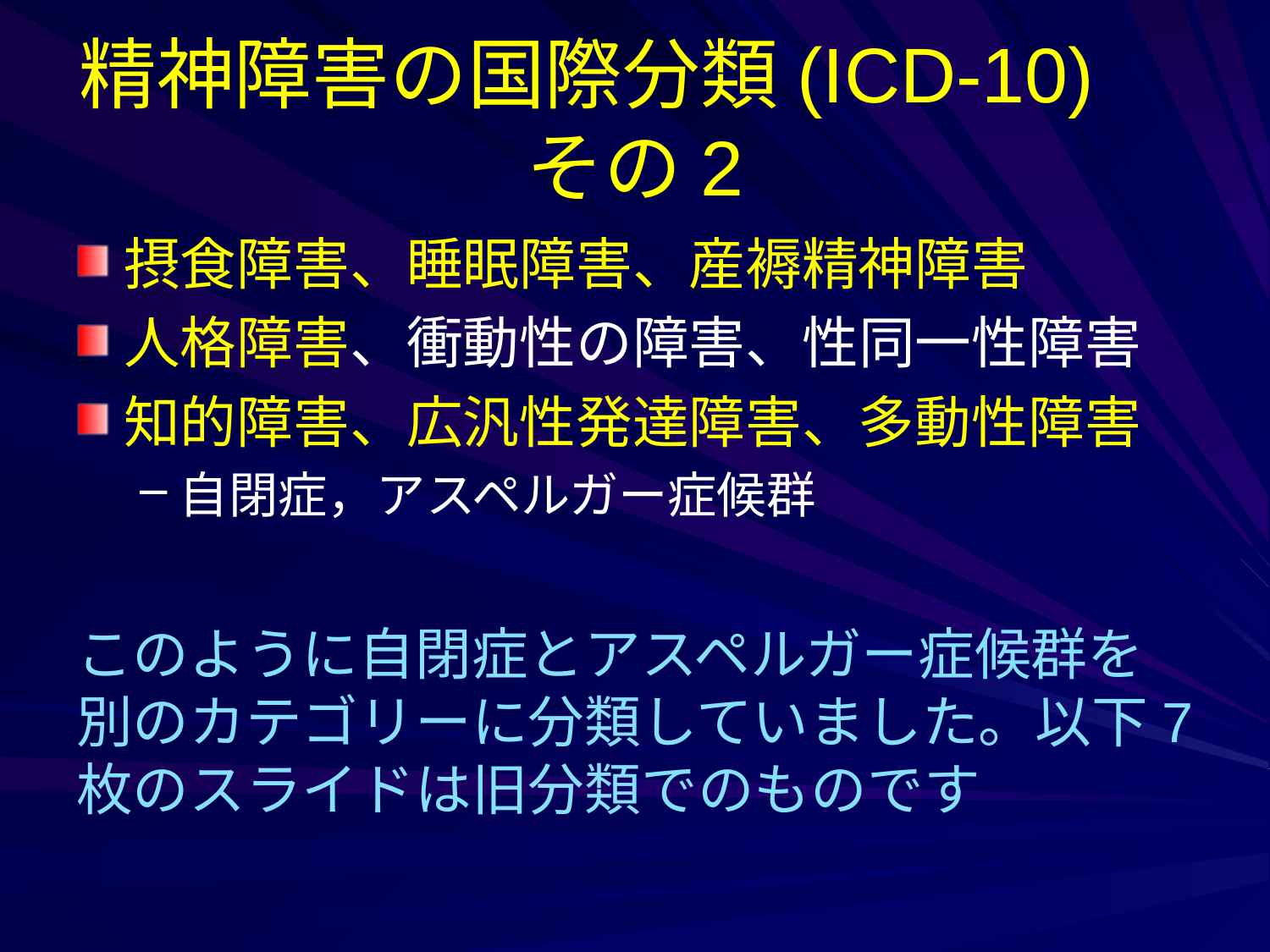

# 精神障害の国際分類(ICD-10)　その2
摂食障害、睡眠障害、産褥精神障害
人格障害、衝動性の障害、性同一性障害
知的障害、広汎性発達障害、多動性障害
自閉症，アスペルガー症候群

このように自閉症とアスペルガー症候群を別のカテゴリーに分類していました。以下7枚のスライドは旧分類でのものです